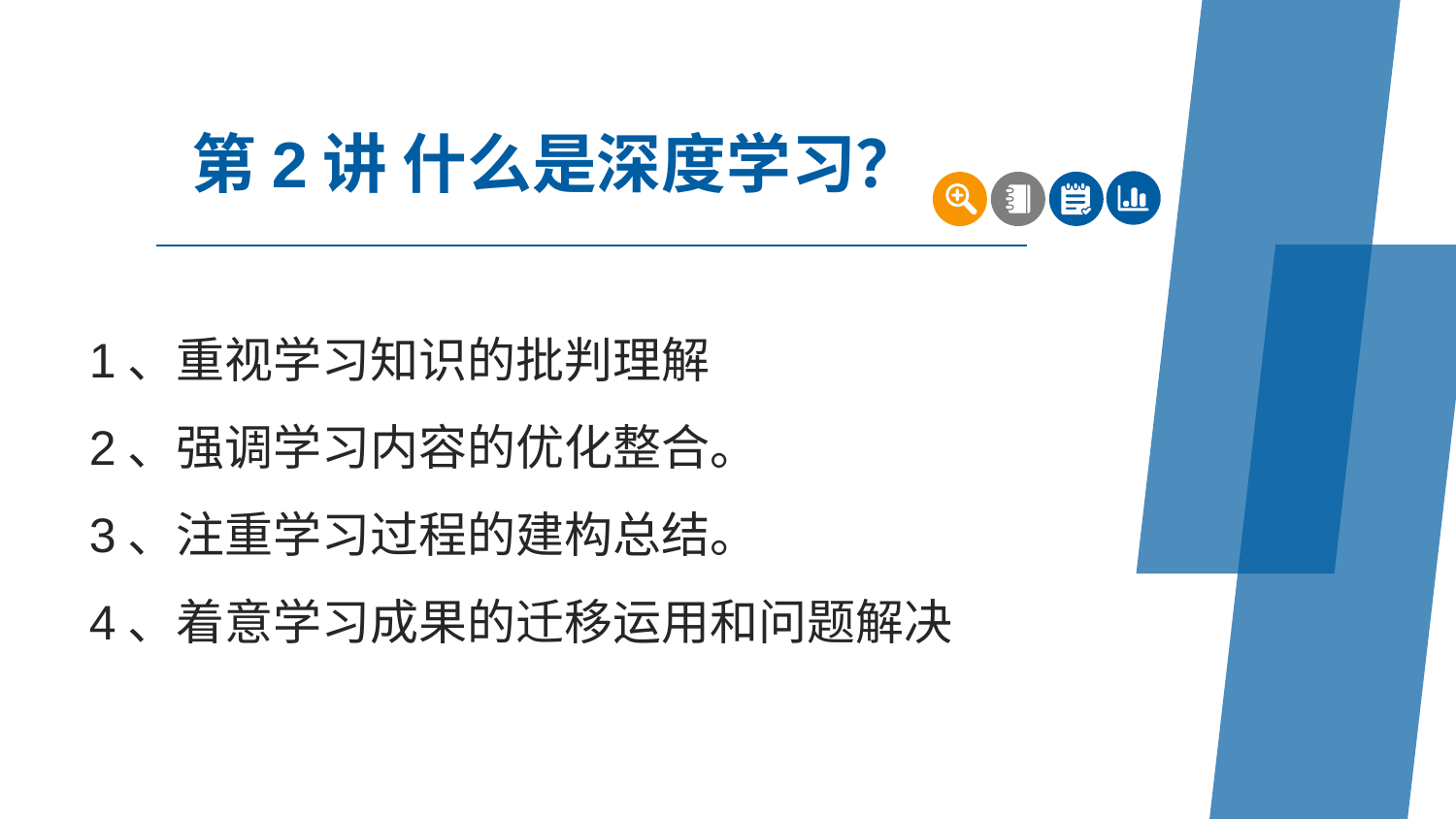

第2讲 什么是深度学习？

1、重视学习知识的批判理解
2、强调学习内容的优化整合。
3、注重学习过程的建构总结。
4、着意学习成果的迁移运用和问题解决